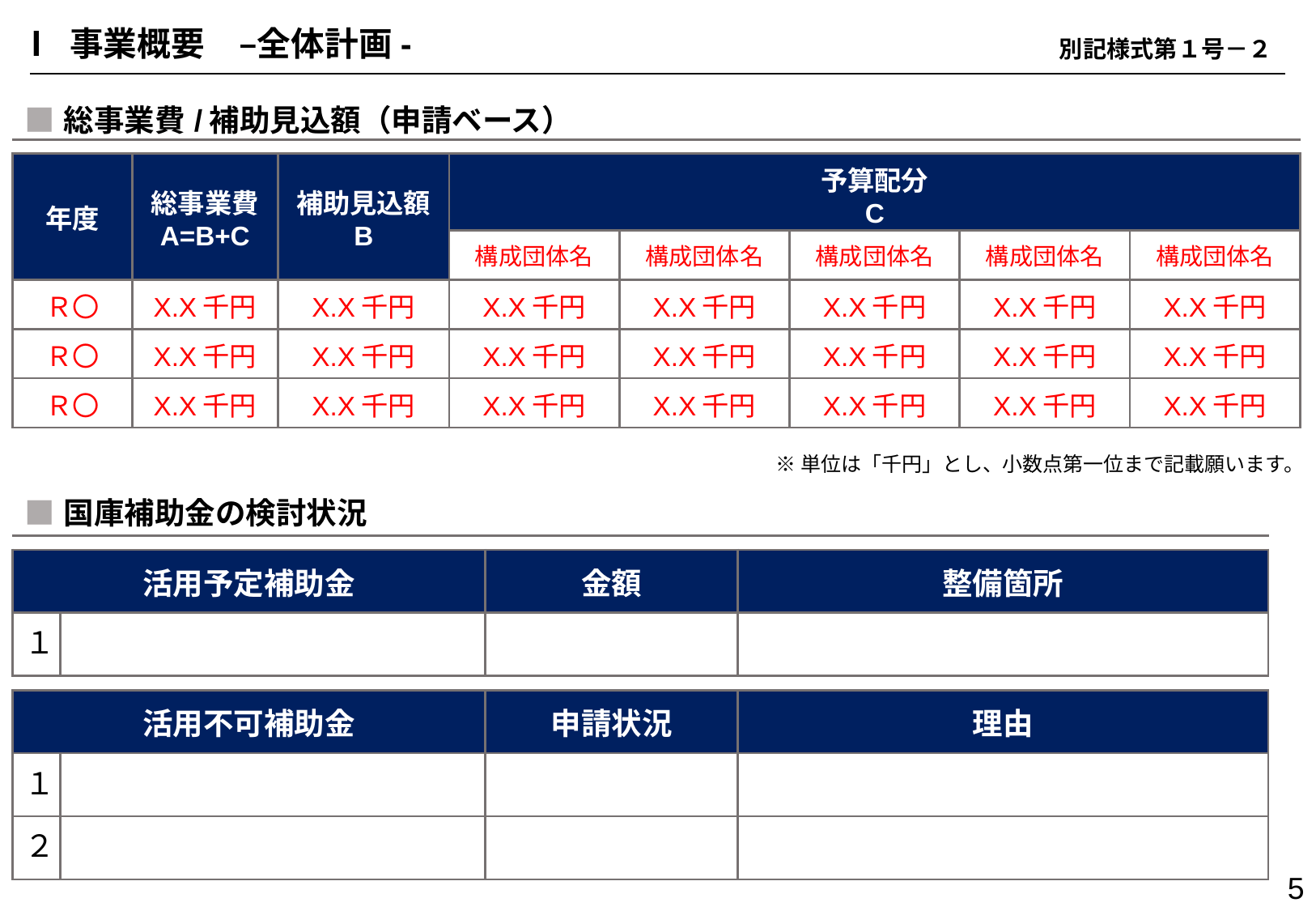

Ⅰ 事業概要　–全体計画-
別記様式第１号－２
| ■総事業費/補助見込額（申請ベース） |  |  |  |  |  |  |  |
| --- | --- | --- | --- | --- | --- | --- | --- |
|  |  |  |  |  |  |  |  |
| 年度 | 総事業費 A=B+C | 補助見込額 B | 予算配分 C |  |  |  |  |
|  |  |  | 構成団体名 | 構成団体名 | 構成団体名 | 構成団体名 | 構成団体名 |
| Ｒ〇 | X.X千円 | X.X千円 | X.X千円 | X.X千円 | X.X千円 | X.X千円 | X.X千円 |
| Ｒ〇 | X.X千円 | X.X千円 | X.X千円 | X.X千円 | X.X千円 | X.X千円 | X.X千円 |
| Ｒ〇 | X.X千円 | X.X千円 | X.X千円 | X.X千円 | X.X千円 | X.X千円 | X.X千円 |
※単位は「千円」とし、小数点第一位まで記載願います。
| ■国庫補助金の検討状況 |  |  |  |
| --- | --- | --- | --- |
|  |  |  |  |
| 活用予定補助金 |  | 金額 | 整備箇所 |
| １ |  |  |  |
|  |  |  |  |
| 活用不可補助金 |  | 申請状況 | 理由 |
| １ |  |  |  |
| ２ |  |  |  |
5